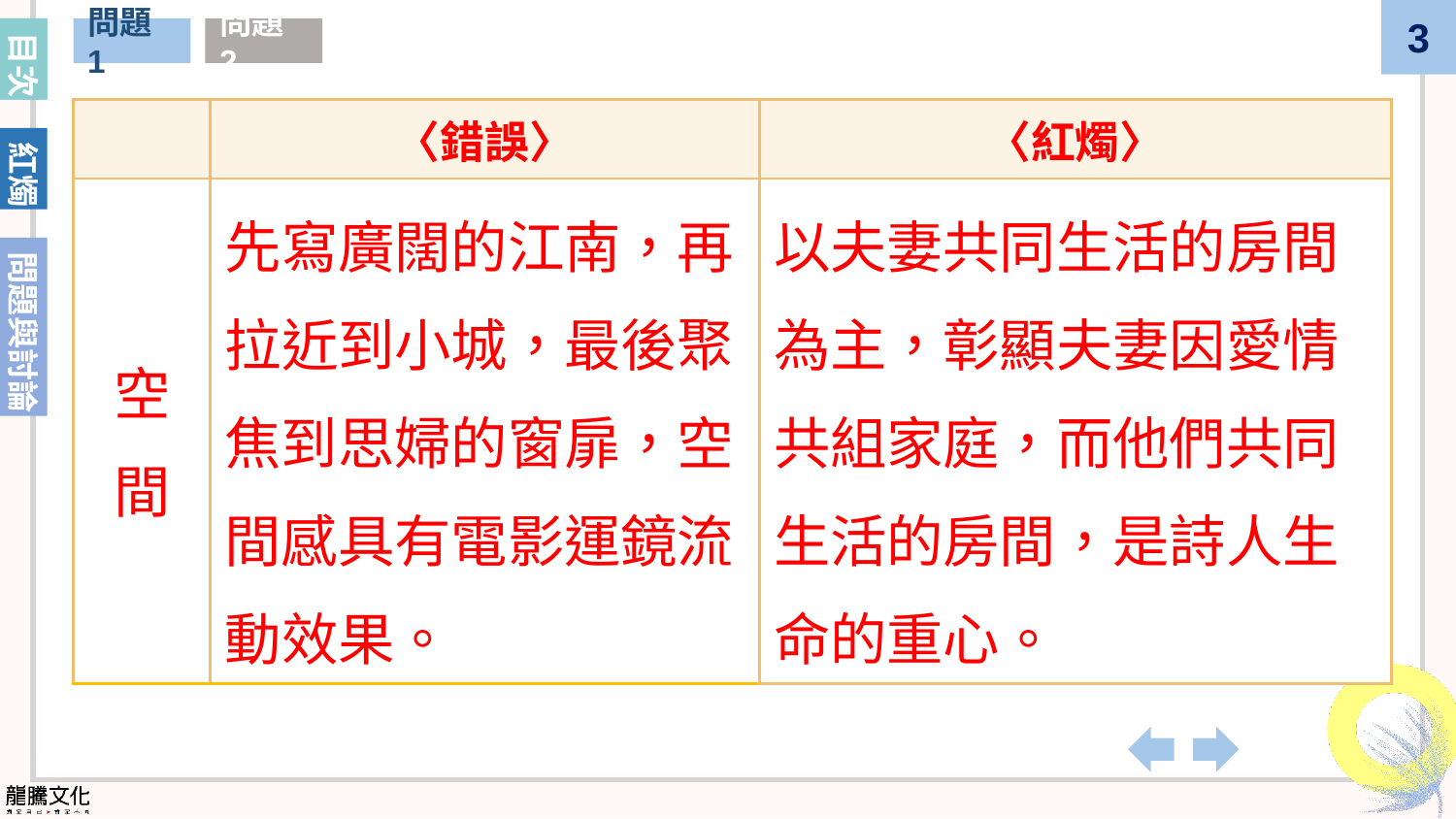

目次
問題1
問題2
|  | 〈錯誤〉 | 〈紅燭〉 |
| --- | --- | --- |
| 空間 | 先寫廣闊的江南，再拉近到小城，最後聚焦到思婦的窗扉，空間感具有電影運鏡流動效果。 | 以夫妻共同生活的房間為主，彰顯夫妻因愛情共組家庭，而他們共同生活的房間，是詩人生命的重心。 |